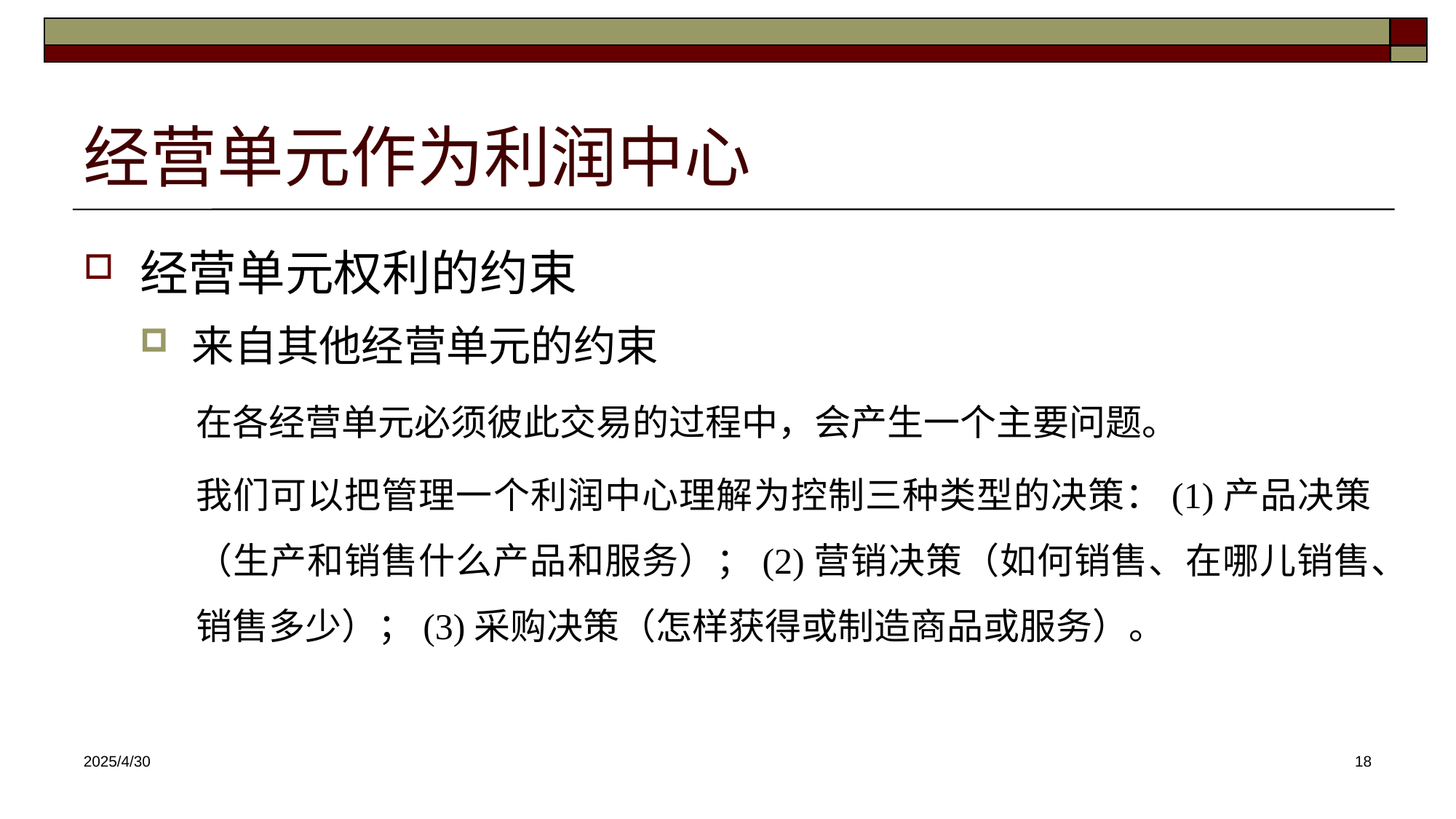

# 经营单元作为利润中心
经营单元权利的约束
来自其他经营单元的约束
在各经营单元必须彼此交易的过程中，会产生一个主要问题。
我们可以把管理一个利润中心理解为控制三种类型的决策：(1)产品决策（生产和销售什么产品和服务）；(2)营销决策（如何销售、在哪儿销售、销售多少）；(3)采购决策（怎样获得或制造商品或服务）。
2025/4/30
18